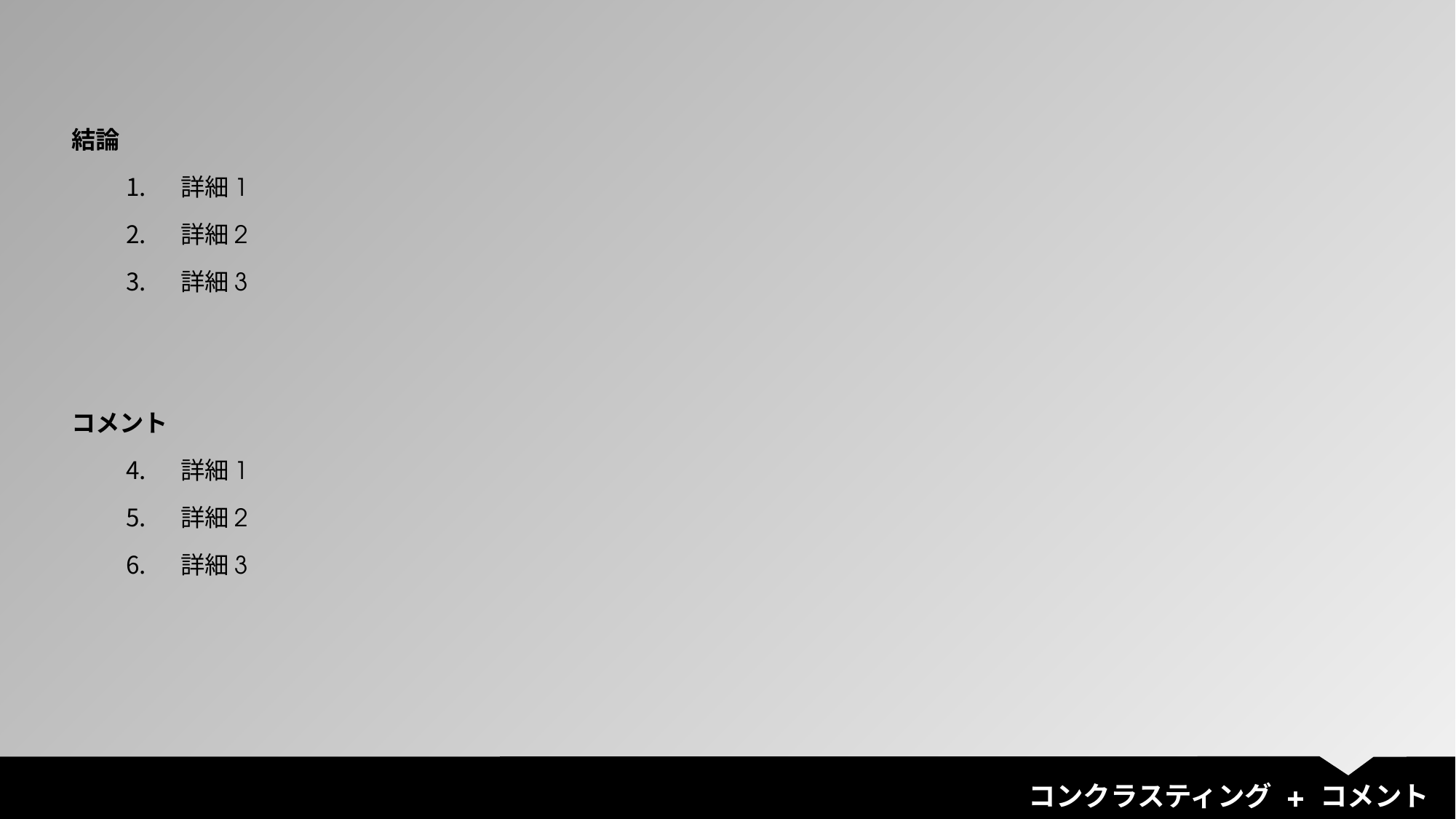

結論
詳細1
詳細2
詳細3

コメント
詳細1
詳細2
詳細3

コンクラスティング + コメント